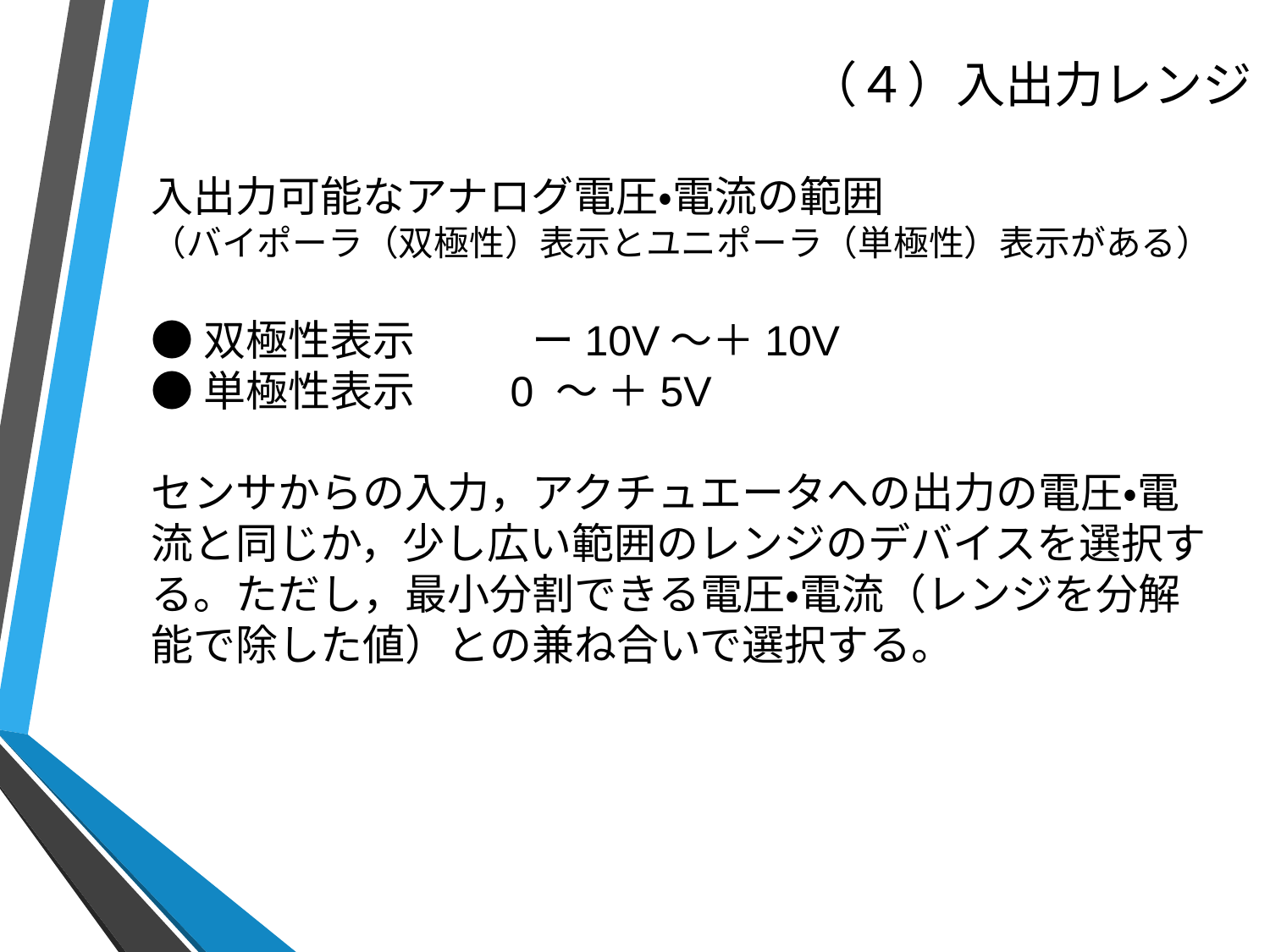

# （４）入出力レンジ
入出力可能なアナログ電圧・電流の範囲
（バイポーラ（双極性）表示とユニポーラ（単極性）表示がある）

●双極性表示	ー10V～＋10V
●単極性表示　　0 ～ ＋5V

センサからの入力，アクチュエータへの出力の電圧・電流と同じか，少し広い範囲のレンジのデバイスを選択する。ただし，最小分割できる電圧・電流（レンジを分解能で除した値）との兼ね合いで選択する。